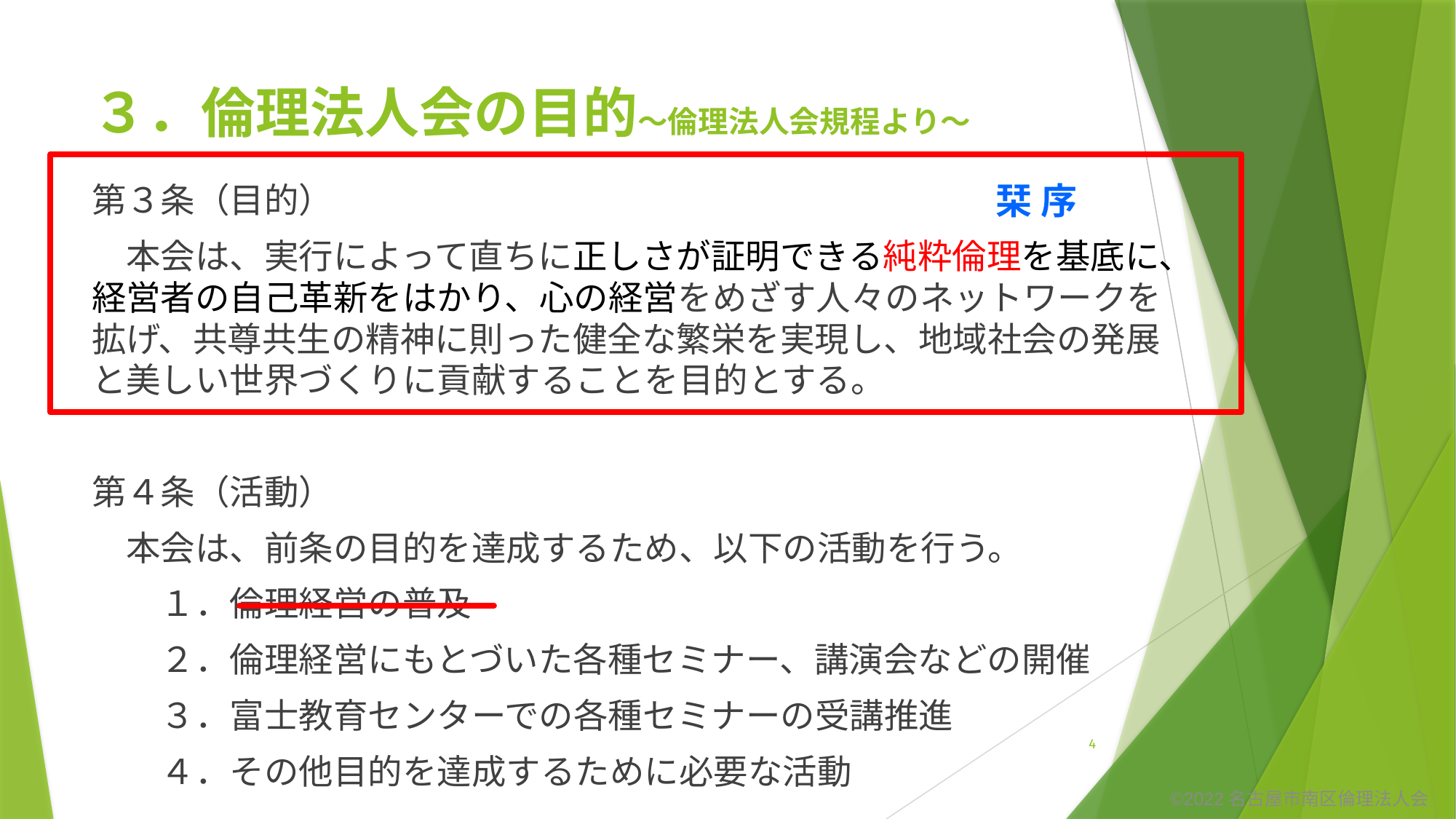

# ３．倫理法人会の目的～倫理法人会規程より～

栞 序
第３条（目的）
　本会は、実行によって直ちに正しさが証明できる純粋倫理を基底に、経営者の自己革新をはかり、心の経営をめざす人々のネットワークを拡げ、共尊共生の精神に則った健全な繁栄を実現し、地域社会の発展と美しい世界づくりに貢献することを目的とする。

第４条（活動）
　本会は、前条の目的を達成するため、以下の活動を行う。
　　１．倫理経営の普及
　　２．倫理経営にもとづいた各種セミナー、講演会などの開催
　　３．富士教育センターでの各種セミナーの受講推進
　　４．その他目的を達成するために必要な活動
4
©2022名古屋市南区倫理法人会